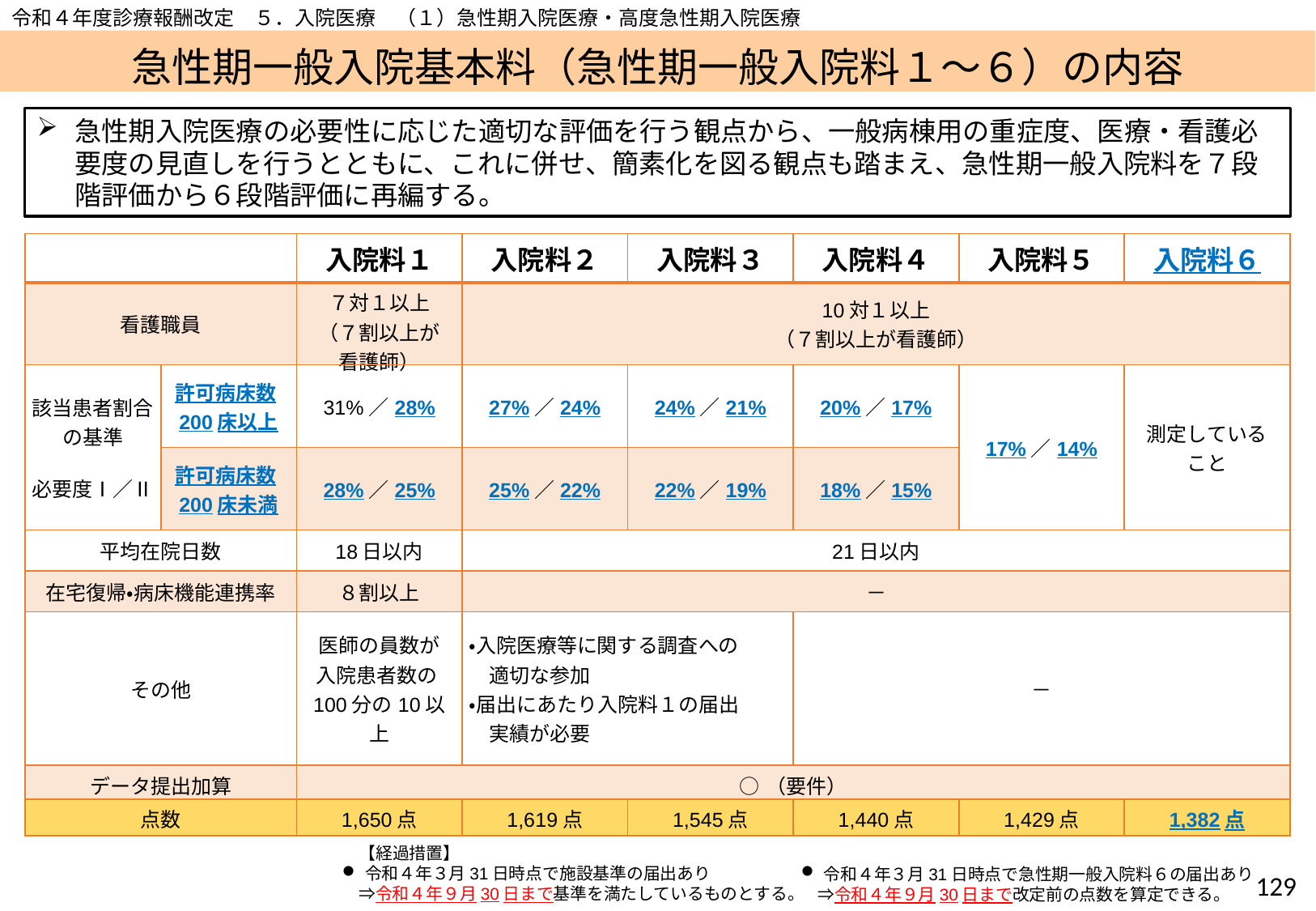

令和４年度診療報酬改定　５．入院医療　（１）急性期入院医療・高度急性期入院医療

# 急性期一般入院基本料（急性期一般入院料１～６）の内容
急性期入院医療の必要性に応じた適切な評価を行う観点から、一般病棟用の重症度、医療・看護必要度の見直しを行うとともに、これに併せ、簡素化を図る観点も踏まえ、急性期一般入院料を７段階評価から６段階評価に再編する。

|  |  | 入院料１ | 入院料２ | 入院料３ | 入院料４ | 入院料５ | 入院料６ |
| --- | --- | --- | --- | --- | --- | --- | --- |
| 看護職員 |  | ７対１以上 （７割以上が 看護師） | 10対１以上 （７割以上が看護師） |  |  |  |  |
| 該当患者割合 の基準 必要度Ⅰ／Ⅱ | 許可病床数200床以上 | 31%／28% | 27%／24% | 24%／21% | 20%／17% | 17%／14% | 測定している こと |
|  | 許可病床数200床未満 | 28%／25% | 25%／22% | 22%／19% | 18%／15% |  |  |
| 平均在院日数 |  | 18日以内 | 21日以内 |  |  |  |  |
| 在宅復帰・病床機能連携率 |  | ８割以上 | － |  |  |  |  |
| その他 |  | 医師の員数が 入院患者数の100分の10以上 | ・入院医療等に関する調査への 　適切な参加 ・届出にあたり入院料１の届出 　実績が必要 |  | － |  |  |
| データ提出加算 |  | ○（要件） |  |  |  |  |  |
| 点数 |  | 1,650点 | 1,619点 | 1,545点 | 1,440点 | 1,429点 | 1,382点 |
　【経過措置】
令和４年３月31日時点で施設基準の届出あり
　⇒令和４年９月30日まで基準を満たしているものとする。

令和４年３月31日時点で急性期一般入院料６の届出あり
　⇒令和４年９月30日まで改定前の点数を算定できる。
129